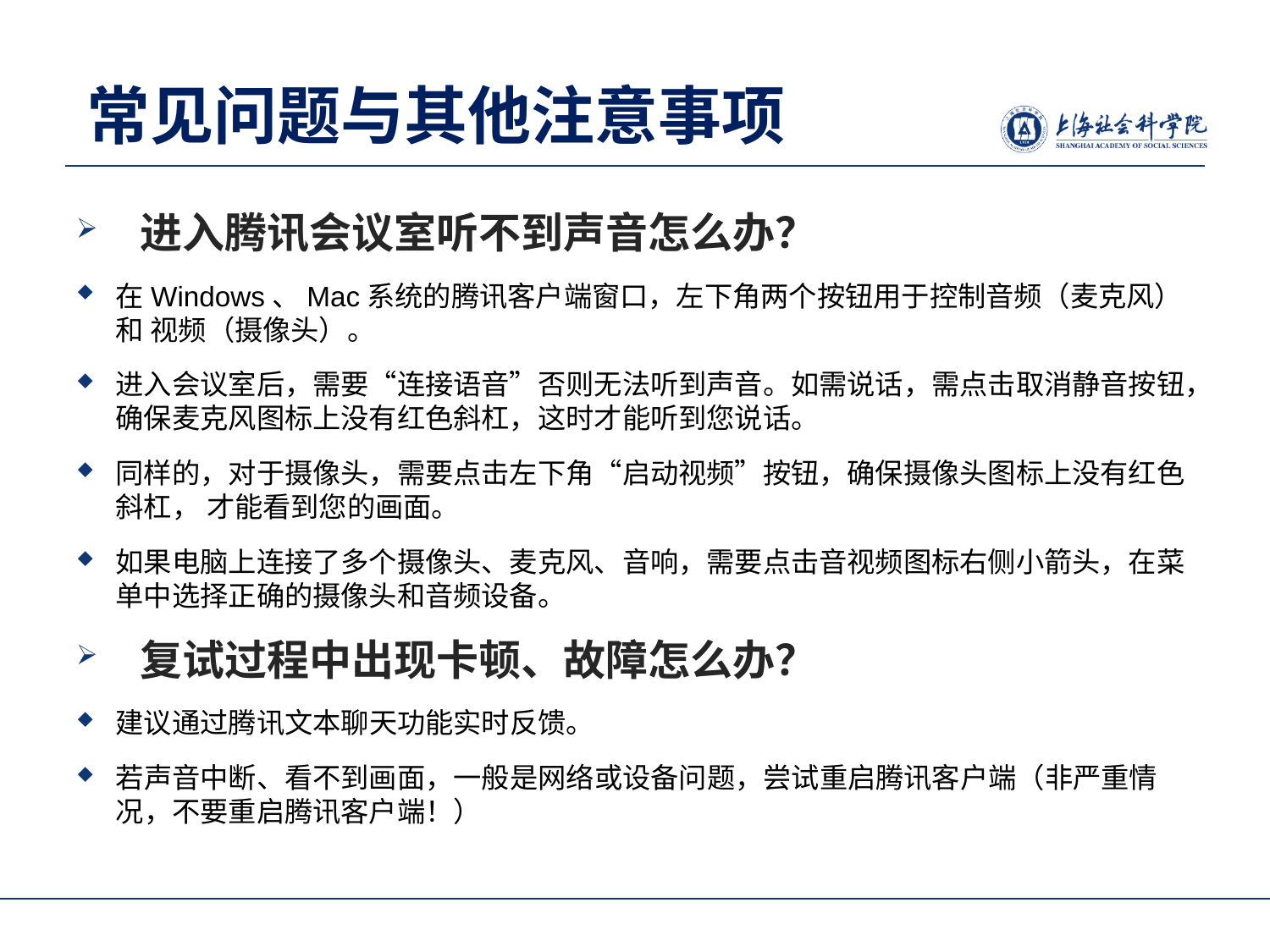

# 常见问题与其他注意事项
进入腾讯会议室听不到声音怎么办？
在Windows、Mac系统的腾讯客户端窗口，左下角两个按钮用于控制音频（麦克风）和 视频（摄像头）。
进入会议室后，需要“连接语音”否则无法听到声音。如需说话，需点击取消静音按钮，确保麦克风图标上没有红色斜杠，这时才能听到您说话。
同样的，对于摄像头，需要点击左下角“启动视频”按钮，确保摄像头图标上没有红色斜杠， 才能看到您的画面。
如果电脑上连接了多个摄像头、麦克风、音响，需要点击音视频图标右侧小箭头，在菜单中选择正确的摄像头和音频设备。
复试过程中出现卡顿、故障怎么办？
建议通过腾讯文本聊天功能实时反馈。
若声音中断、看不到画面，一般是网络或设备问题，尝试重启腾讯客户端（非严重情况，不要重启腾讯客户端！）